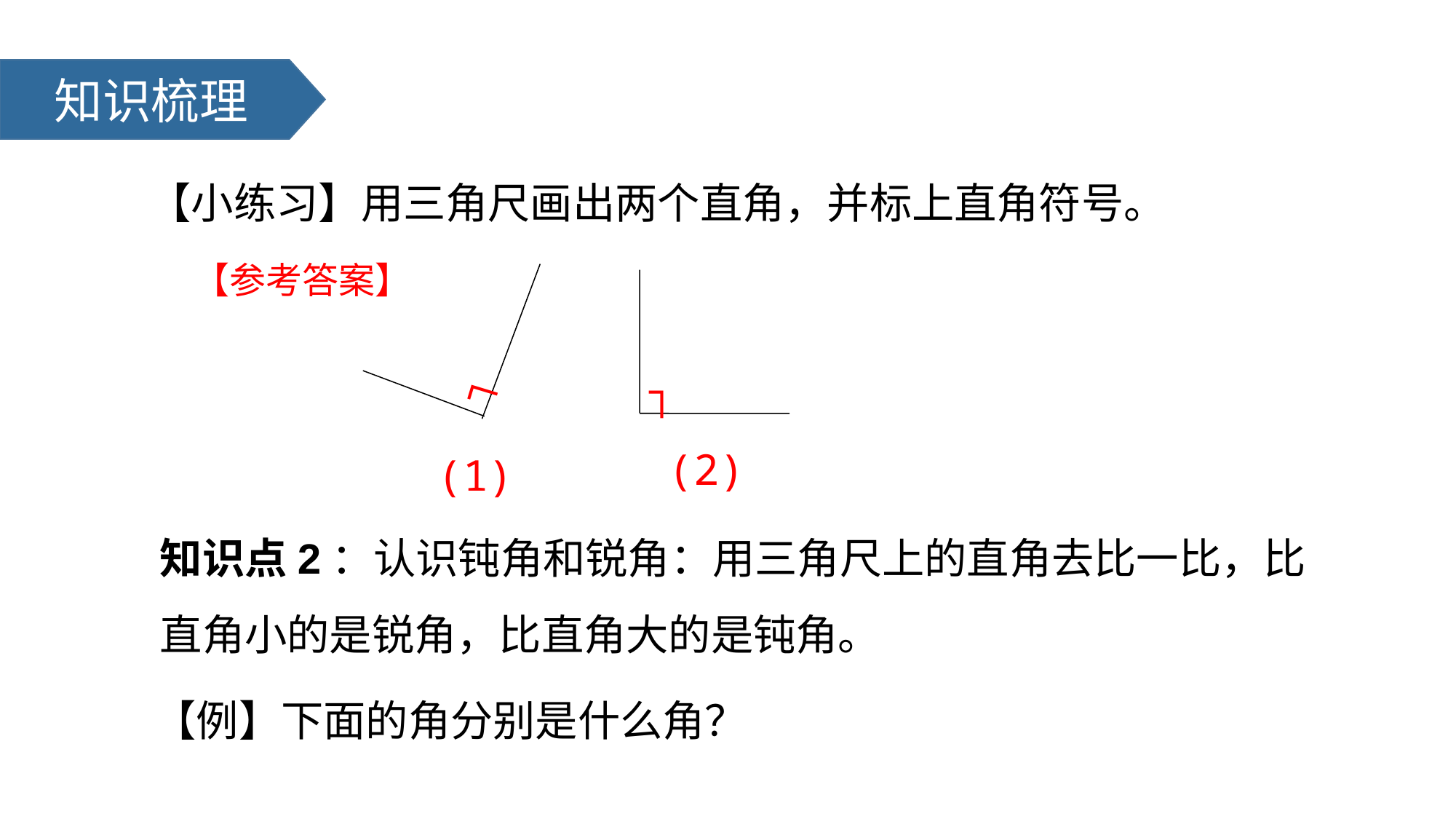

知识梳理
【小练习】用三角尺画出两个直角，并标上直角符号。
【参考答案】

┐

┐

(2)
(1)
知识点2：认识钝角和锐角：用三角尺上的直角去比一比，比直角小的是锐角，比直角大的是钝角。
【例】下面的角分别是什么角？